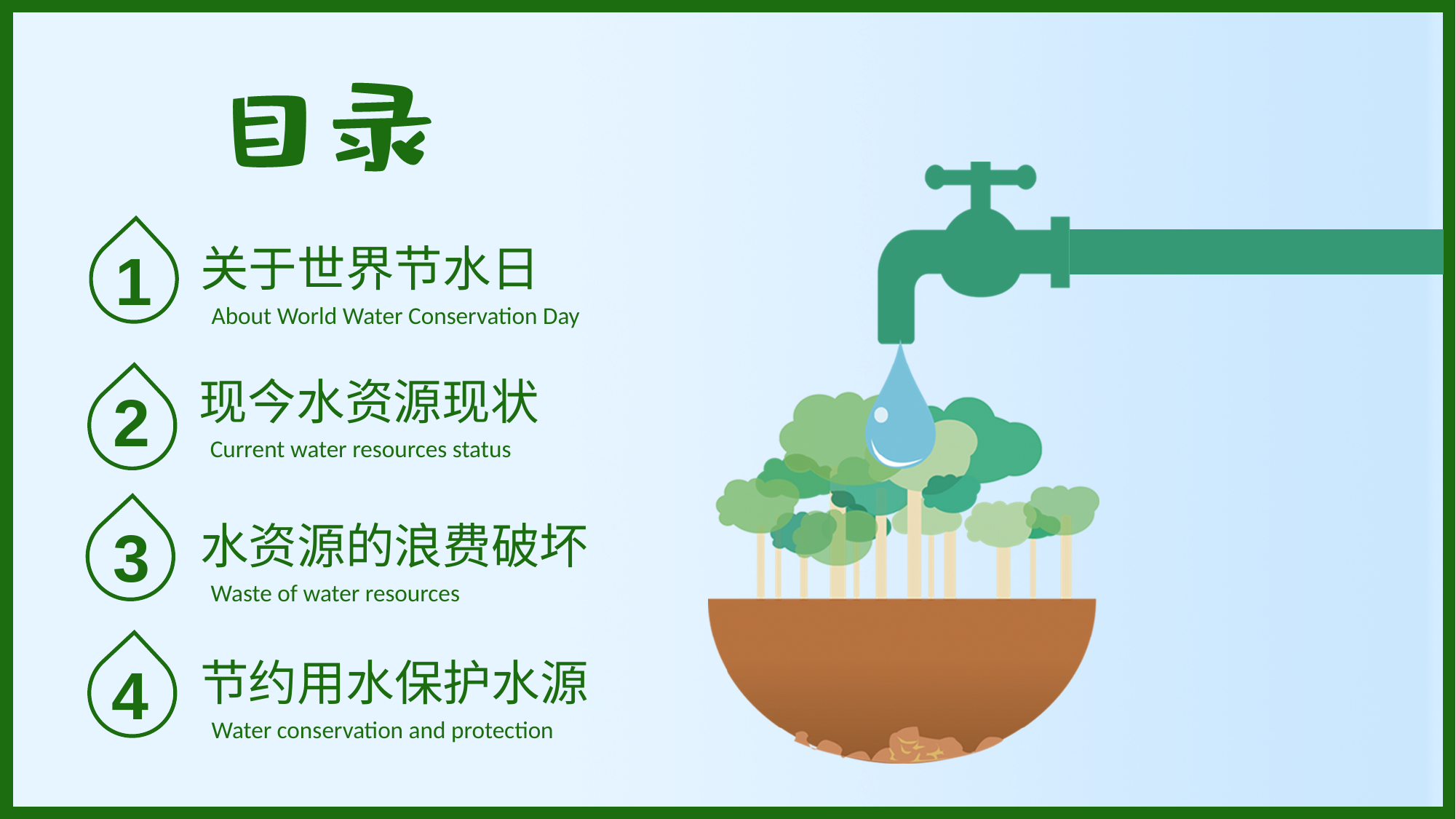

关于世界节水日
About World Water Conservation Day
1

现今水资源现状
Current water resources status
2

3

水资源的浪费破坏
Waste of water resources
节约用水保护水源
Water conservation and protection
4